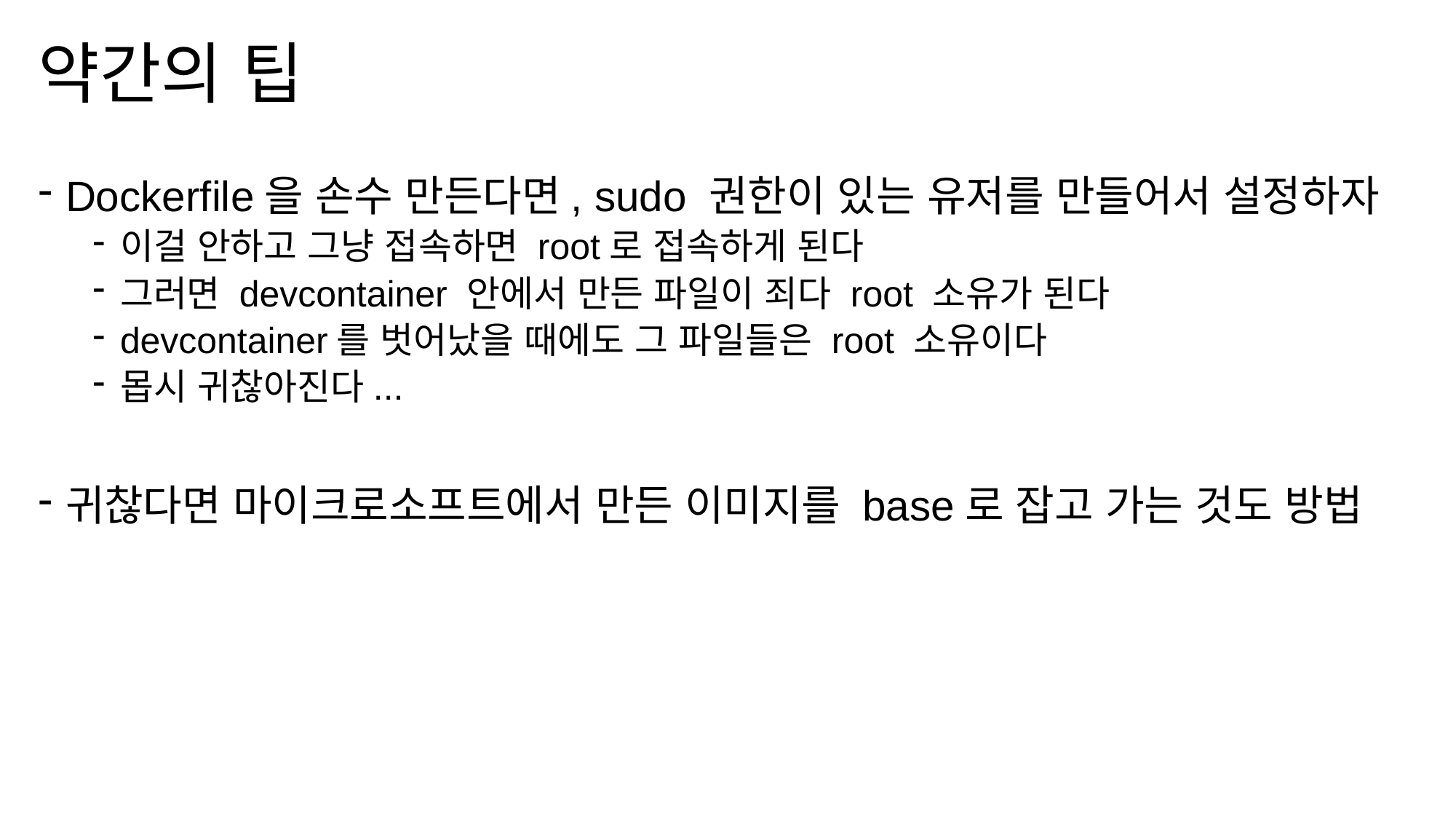

# 약간의 팁
Dockerfile을 손수 만든다면, sudo 권한이 있는 유저를 만들어서 설정하자
이걸 안하고 그냥 접속하면 root로 접속하게 된다
그러면 devcontainer 안에서 만든 파일이 죄다 root 소유가 된다
devcontainer를 벗어났을 때에도 그 파일들은 root 소유이다
몹시 귀찮아진다...

귀찮다면 마이크로소프트에서 만든 이미지를 base로 잡고 가는 것도 방법